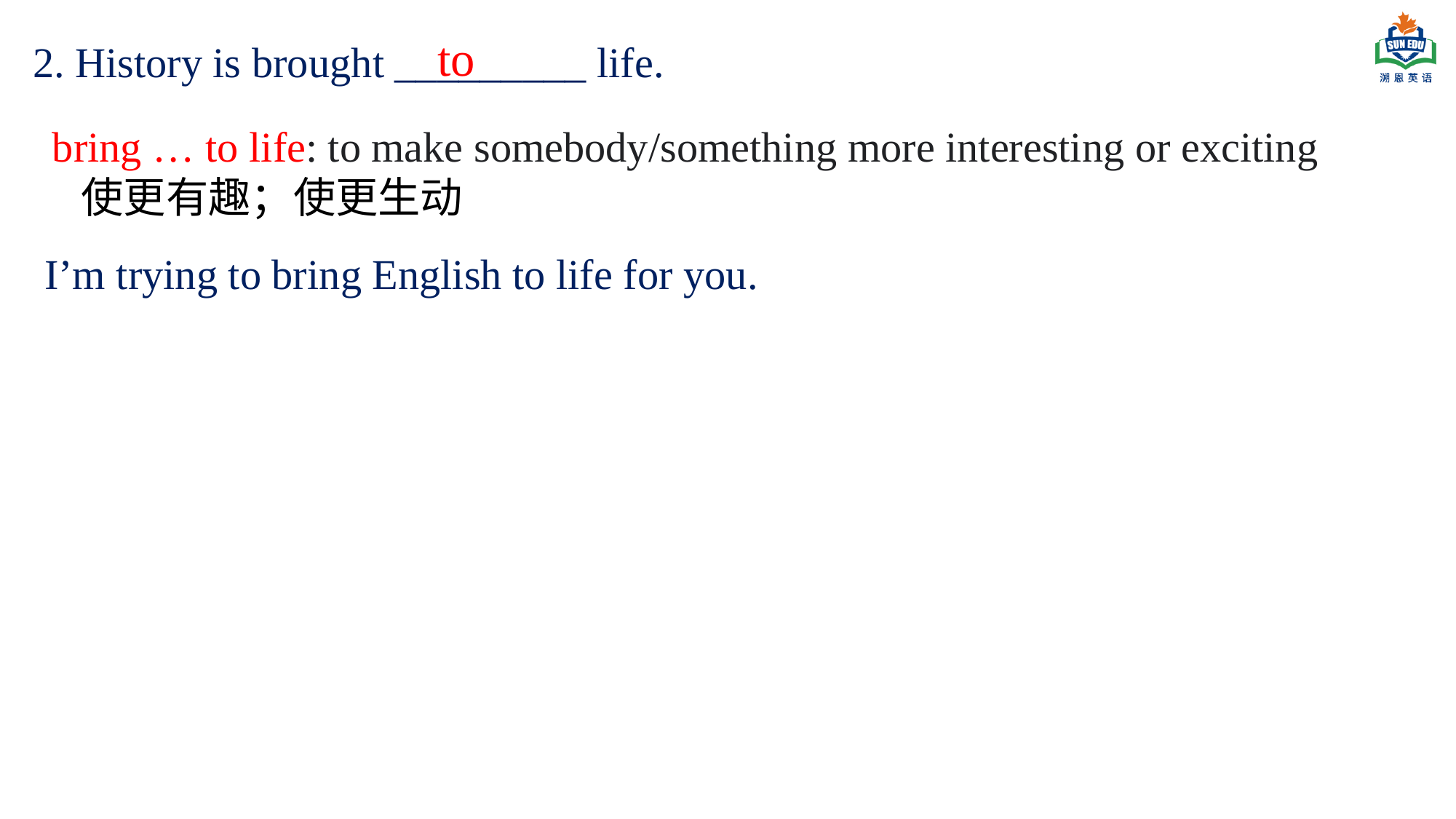

to
2. History is brought _________ life.
bring … to life: to make somebody/something more interesting or exciting
  使更有趣；使更生动
I’m trying to bring English to life for you.